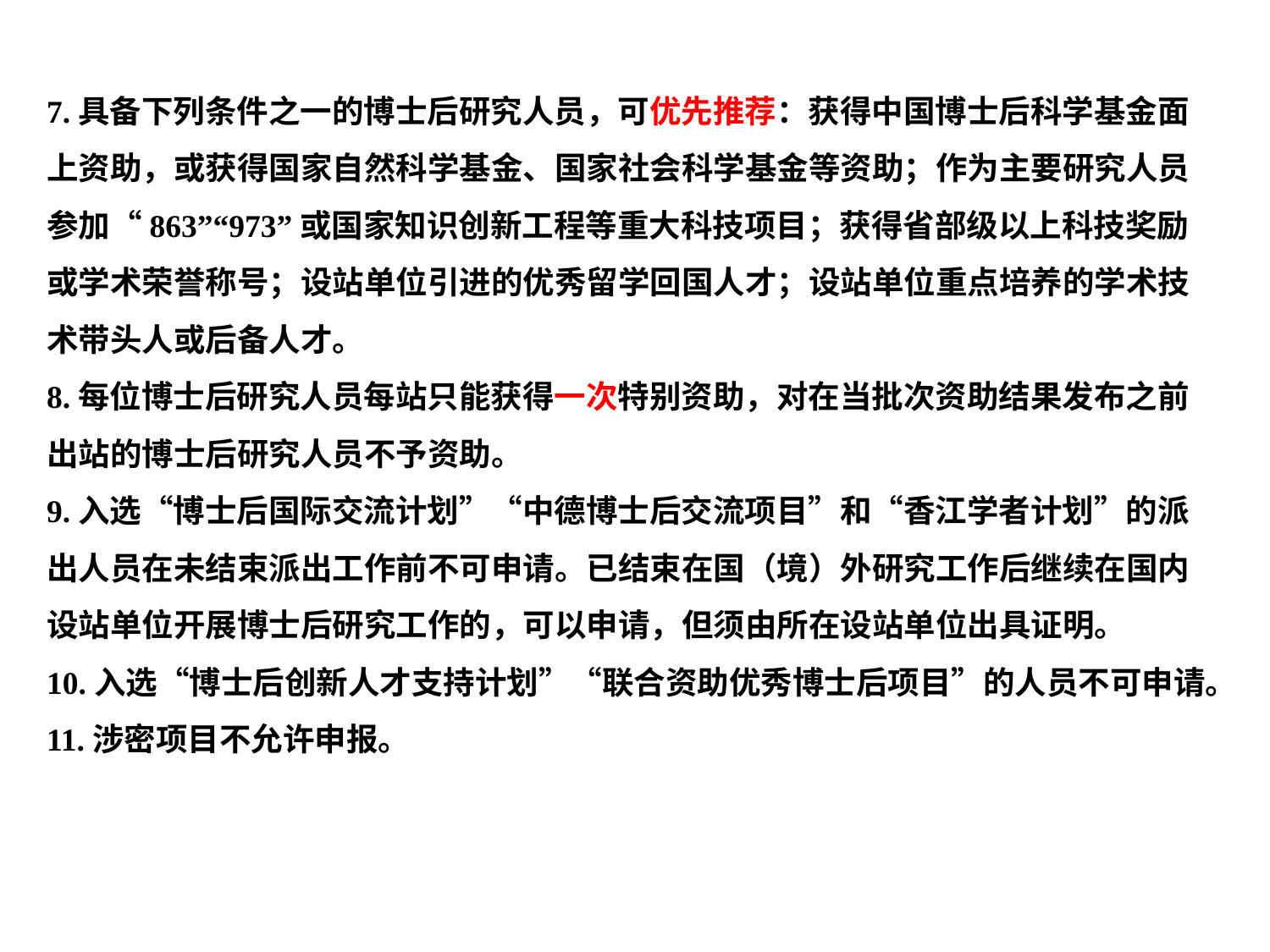

7.具备下列条件之一的博士后研究人员，可优先推荐：获得中国博士后科学基金面上资助，或获得国家自然科学基金、国家社会科学基金等资助；作为主要研究人员参加“863”“973”或国家知识创新工程等重大科技项目；获得省部级以上科技奖励或学术荣誉称号；设站单位引进的优秀留学回国人才；设站单位重点培养的学术技术带头人或后备人才。
8.每位博士后研究人员每站只能获得一次特别资助，对在当批次资助结果发布之前出站的博士后研究人员不予资助。
9.入选“博士后国际交流计划”“中德博士后交流项目”和“香江学者计划”的派出人员在未结束派出工作前不可申请。已结束在国（境）外研究工作后继续在国内设站单位开展博士后研究工作的，可以申请，但须由所在设站单位出具证明。
10.入选“博士后创新人才支持计划”“联合资助优秀博士后项目”的人员不可申请。
11.涉密项目不允许申报。